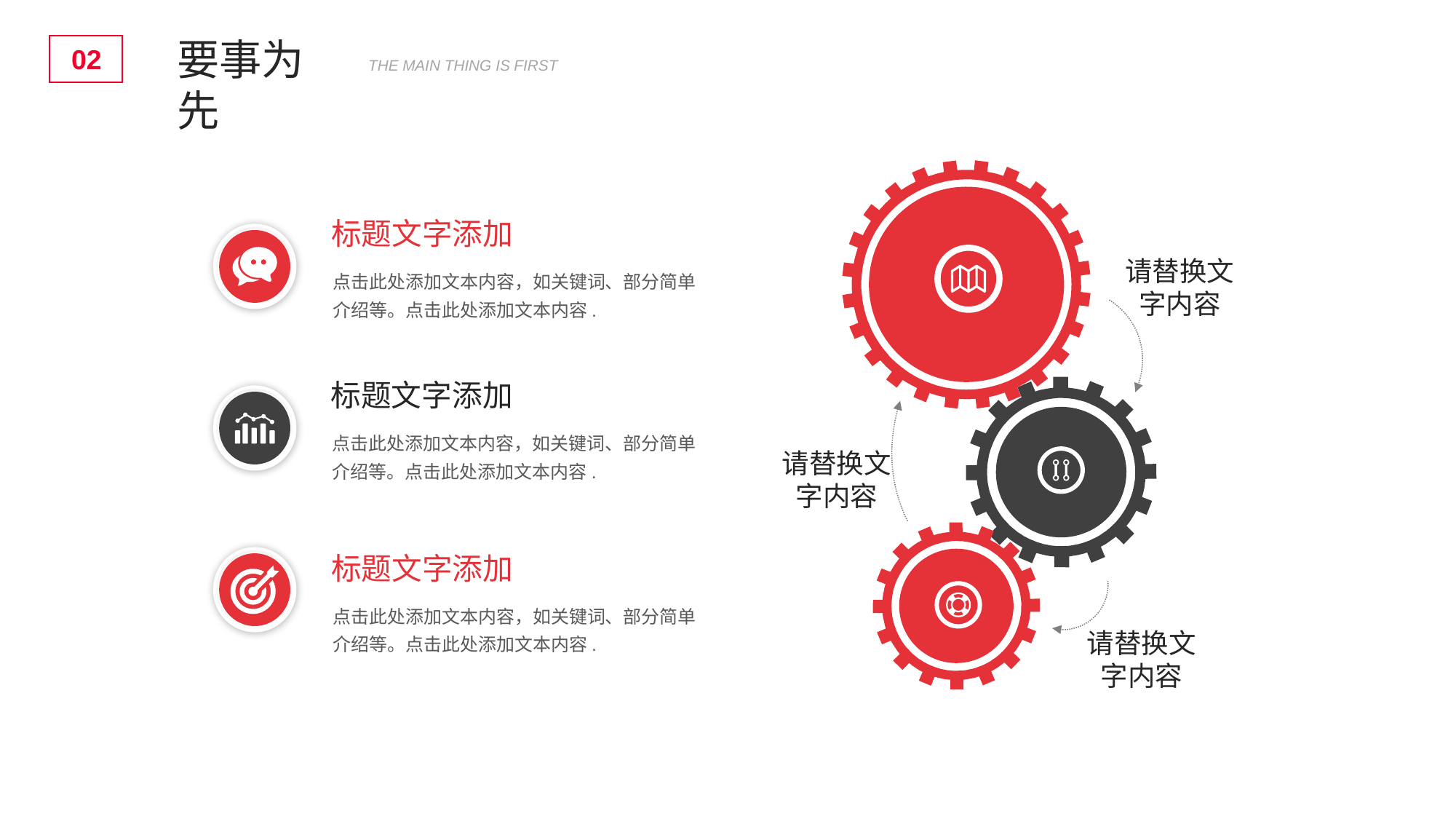

BY YUSHEN
要事为先

02
THE MAIN THING IS FIRST

请替换文字内容
请替换文字内容

请替换文字内容
标题文字添加

点击此处添加文本内容，如关键词、部分简单介绍等。点击此处添加文本内容.
标题文字添加

点击此处添加文本内容，如关键词、部分简单介绍等。点击此处添加文本内容.
标题文字添加

点击此处添加文本内容，如关键词、部分简单介绍等。点击此处添加文本内容.